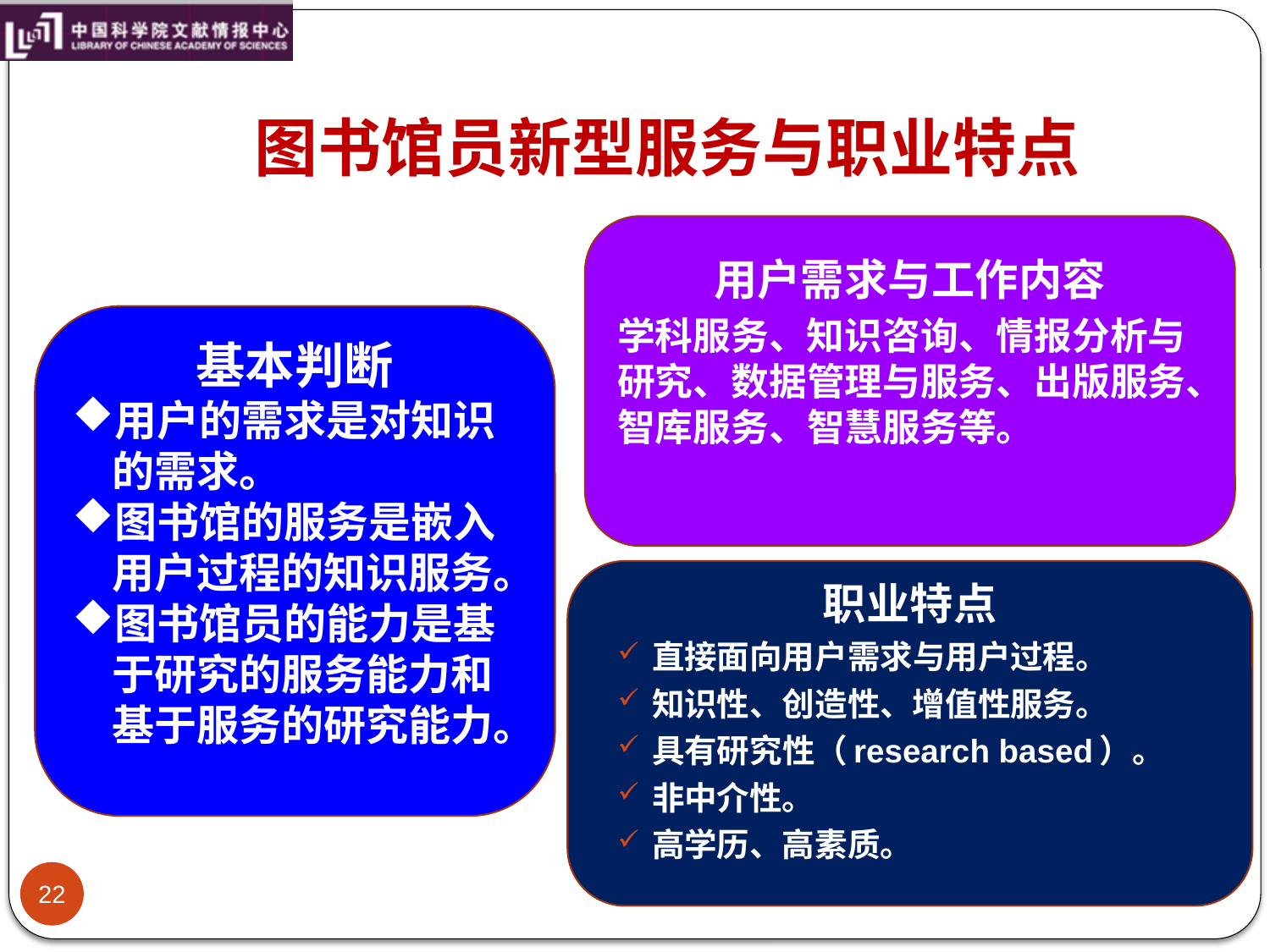

# 图书馆员新型服务与职业特点

用户需求与工作内容
学科服务、知识咨询、情报分析与研究、数据管理与服务、出版服务、智库服务、智慧服务等。

职业特点
直接面向用户需求与用户过程。
知识性、创造性、增值性服务。
具有研究性（research based）。
非中介性。
高学历、高素质。
基本判断
用户的需求是对知识的需求。
图书馆的服务是嵌入用户过程的知识服务。
图书馆员的能力是基于研究的服务能力和基于服务的研究能力。

22